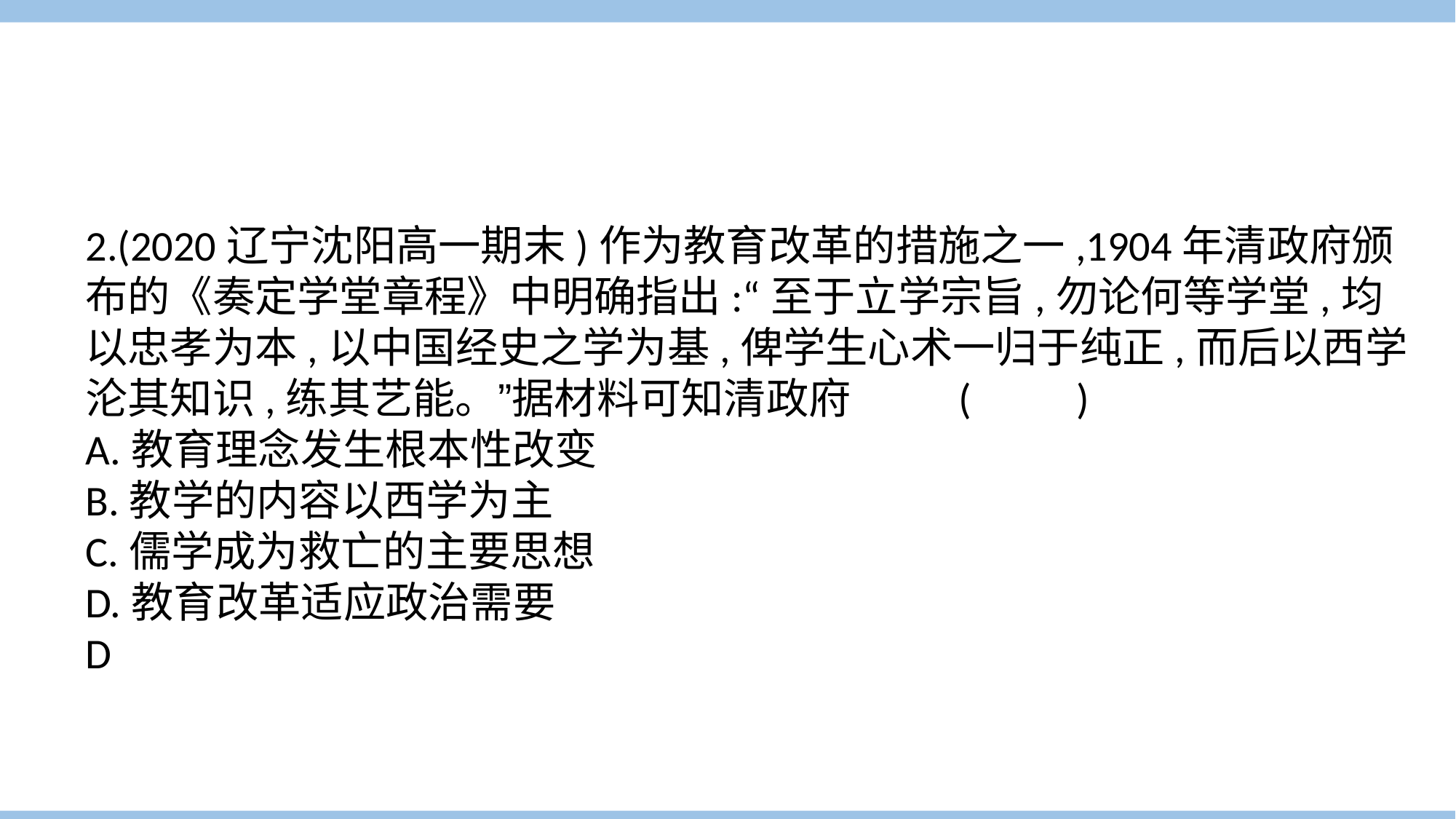

2.(2020辽宁沈阳高一期末)作为教育改革的措施之一,1904年清政府颁布的《奏定学堂章程》中明确指出:“至于立学宗旨,勿论何等学堂,均以忠孝为本,以中国经史之学为基,俾学生心术一归于纯正,而后以西学沦其知识,练其艺能。”据材料可知清政府	(　　)
A.教育理念发生根本性改变
B.教学的内容以西学为主
C.儒学成为救亡的主要思想
D.教育改革适应政治需要
D